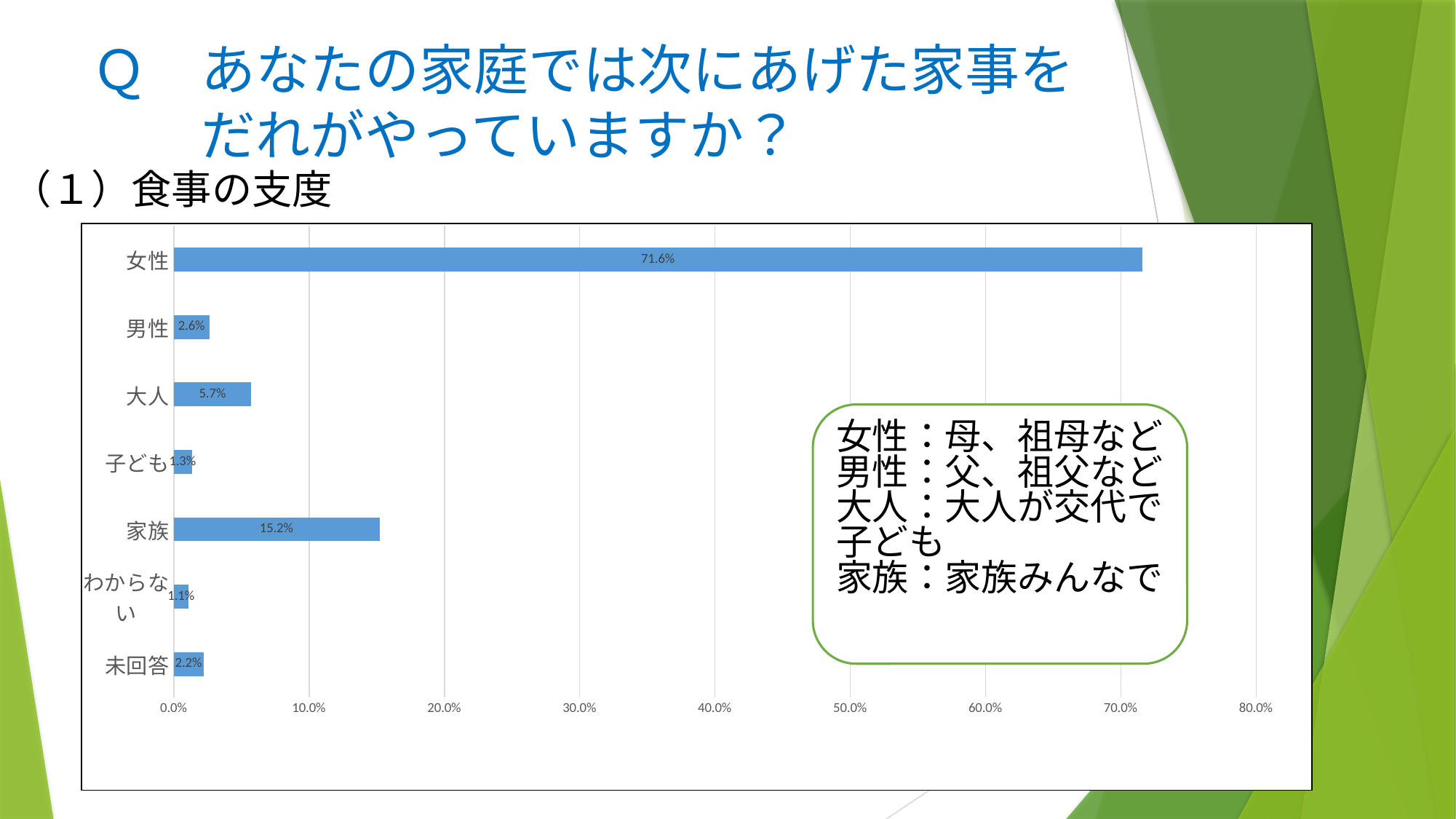

# Ｑ　あなたの家庭では次にあげた家事を 　　だれがやっていますか？
（１）食事の支度

### Chart

| Category | 計 |
|---|---|
| 女性 | 0.7158590308370044 |
| 男性 | 0.02643171806167401 |
| 大人 | 0.05726872246696035 |
| 子ども | 0.013215859030837005 |
| 家族 | 0.15198237885462554 |
| わからない | 0.011013215859030838 |
| 未回答 | 0.022026431718061675 |